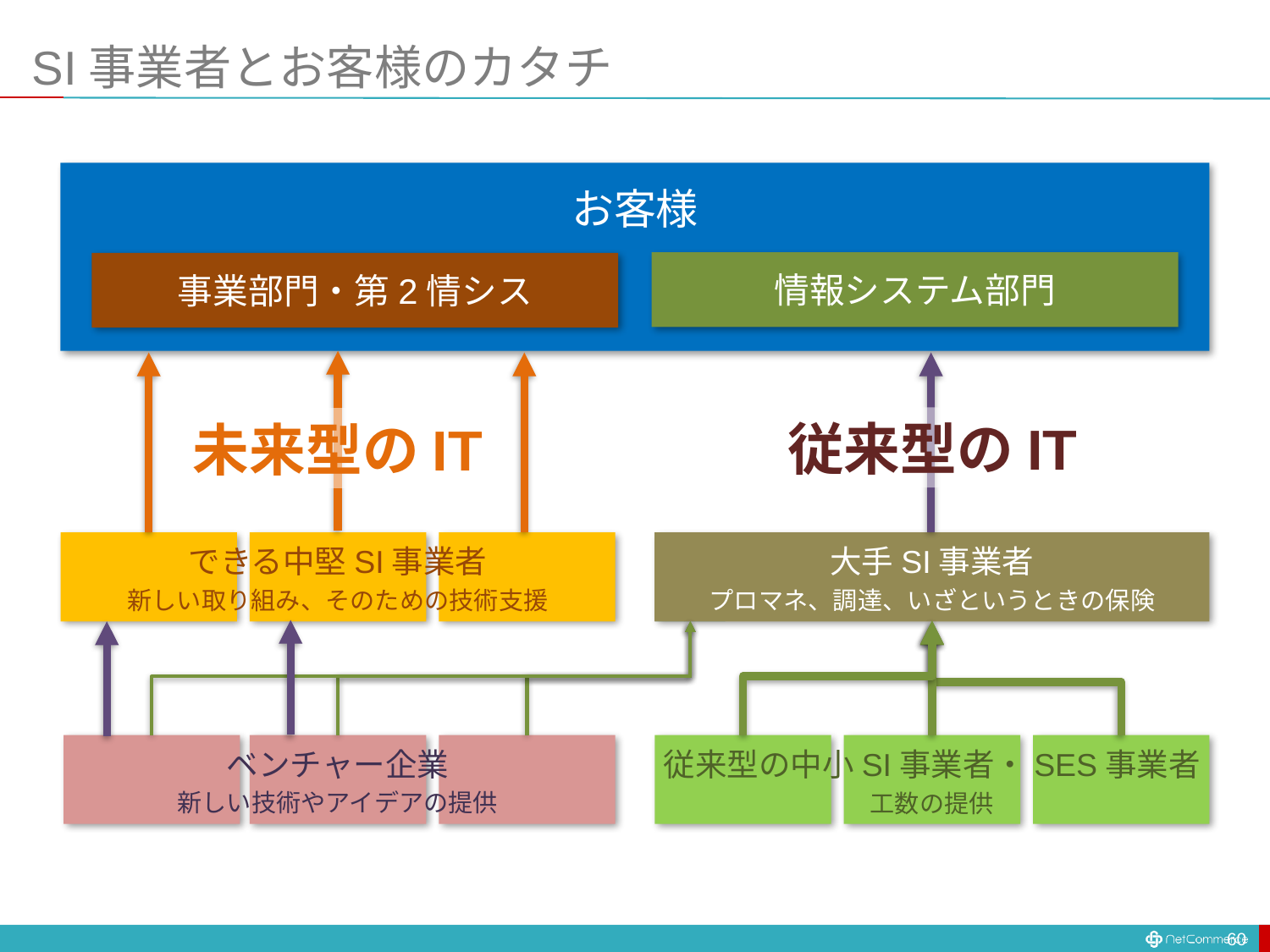

# SI事業者とお客様のカタチ

お客様
情報システム部門
事業部門・第2情シス
従来型のIT
未来型のIT

できる中堅SI事業者
大手SI事業者

新しい取り組み、そのための技術支援
プロマネ、調達、いざというときの保険

ベンチャー企業
従来型の中小SI事業者・SES事業者
新しい技術やアイデアの提供
工数の提供
60